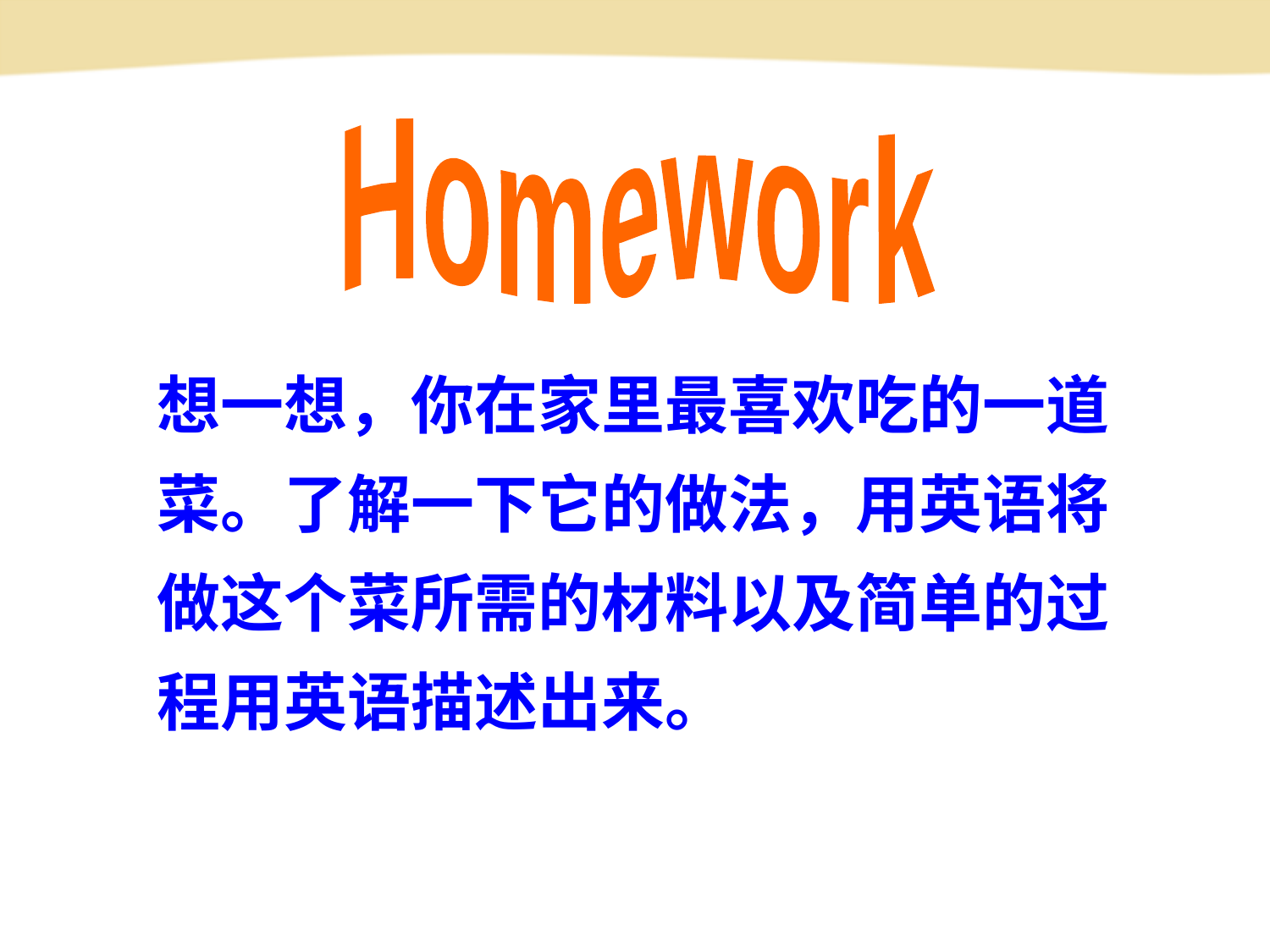

Homework
想一想，你在家里最喜欢吃的一道菜。了解一下它的做法，用英语将做这个菜所需的材料以及简单的过程用英语描述出来。